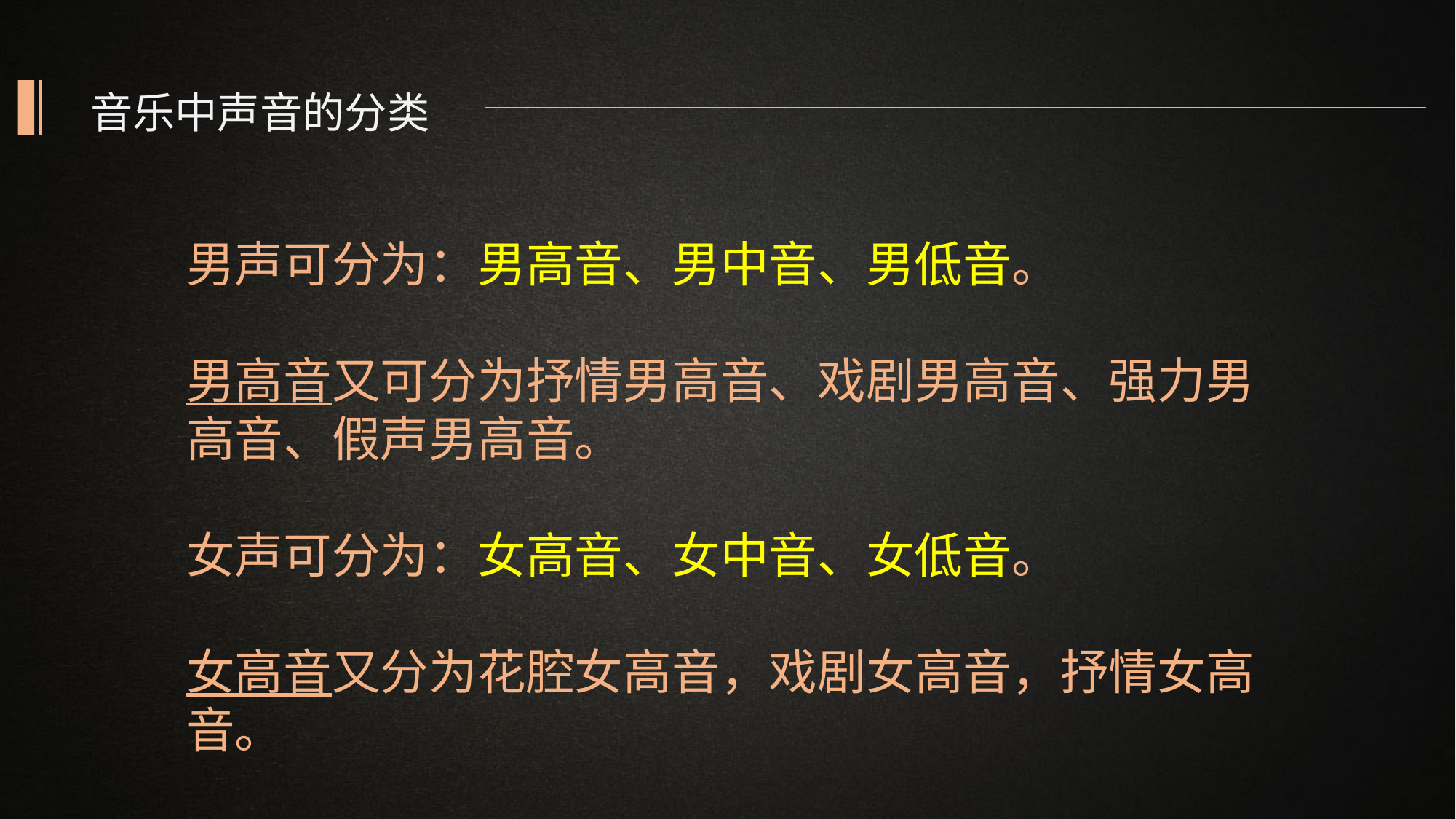

音乐中声音的分类

男声可分为：男高音、男中音、男低音。

男高音又可分为抒情男高音、戏剧男高音、强力男高音、假声男高音。

女声可分为：女高音、女中音、女低音。

女高音又分为花腔女高音，戏剧女高音，抒情女高音。